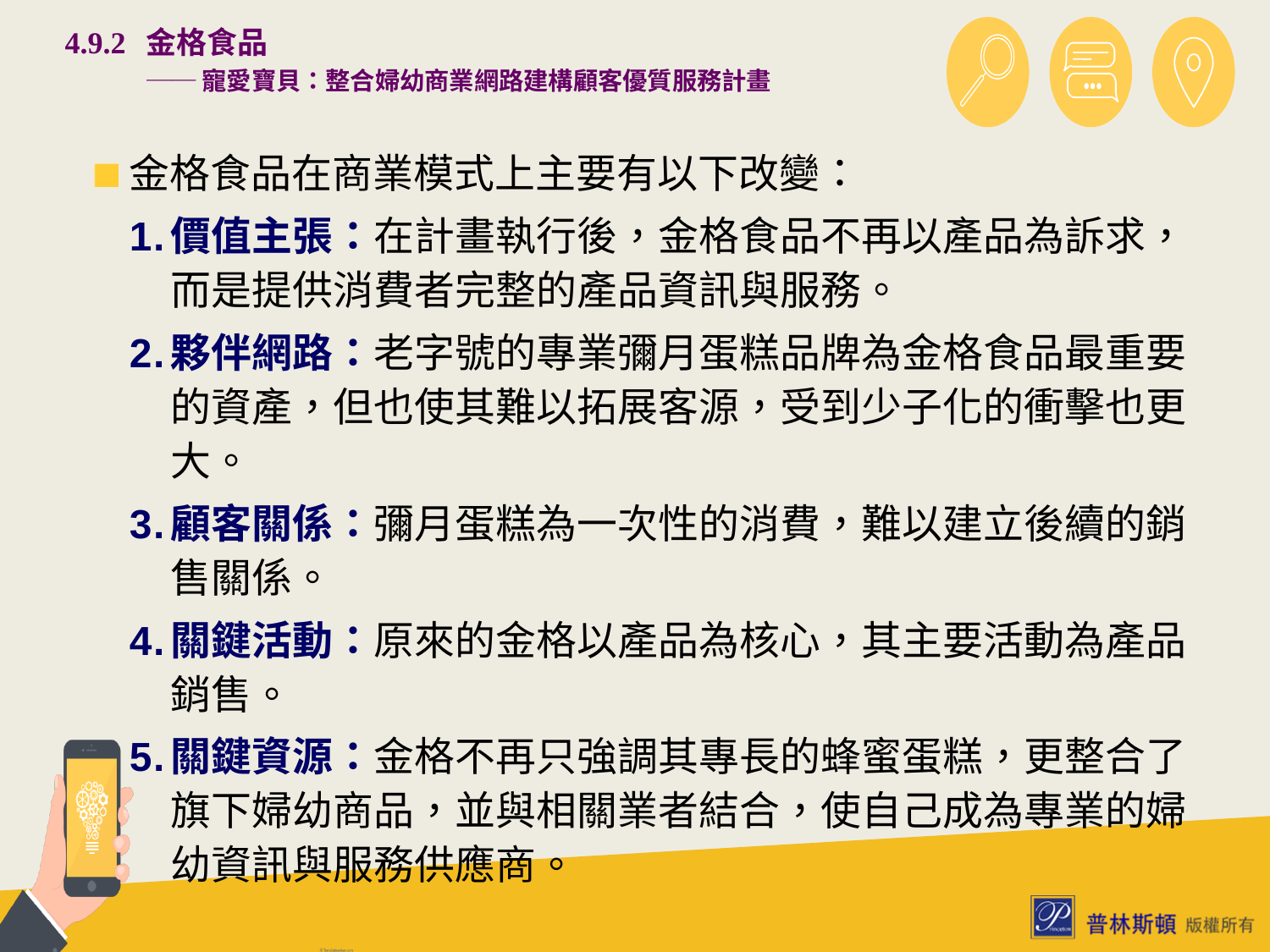

# 4.9.2  金格食品 　　   ── 寵愛寶貝：整合婦幼商業網路建構顧客優質服務計畫
金格食品在商業模式上主要有以下改變：
價值主張：在計畫執行後，金格食品不再以產品為訴求，而是提供消費者完整的產品資訊與服務。
夥伴網路：老字號的專業彌月蛋糕品牌為金格食品最重要的資產，但也使其難以拓展客源，受到少子化的衝擊也更大。
顧客關係：彌月蛋糕為一次性的消費，難以建立後續的銷售關係。
關鍵活動：原來的金格以產品為核心，其主要活動為產品銷售。
關鍵資源：金格不再只強調其專長的蜂蜜蛋糕，更整合了旗下婦幼商品，並與相關業者結合，使自己成為專業的婦幼資訊與服務供應商。